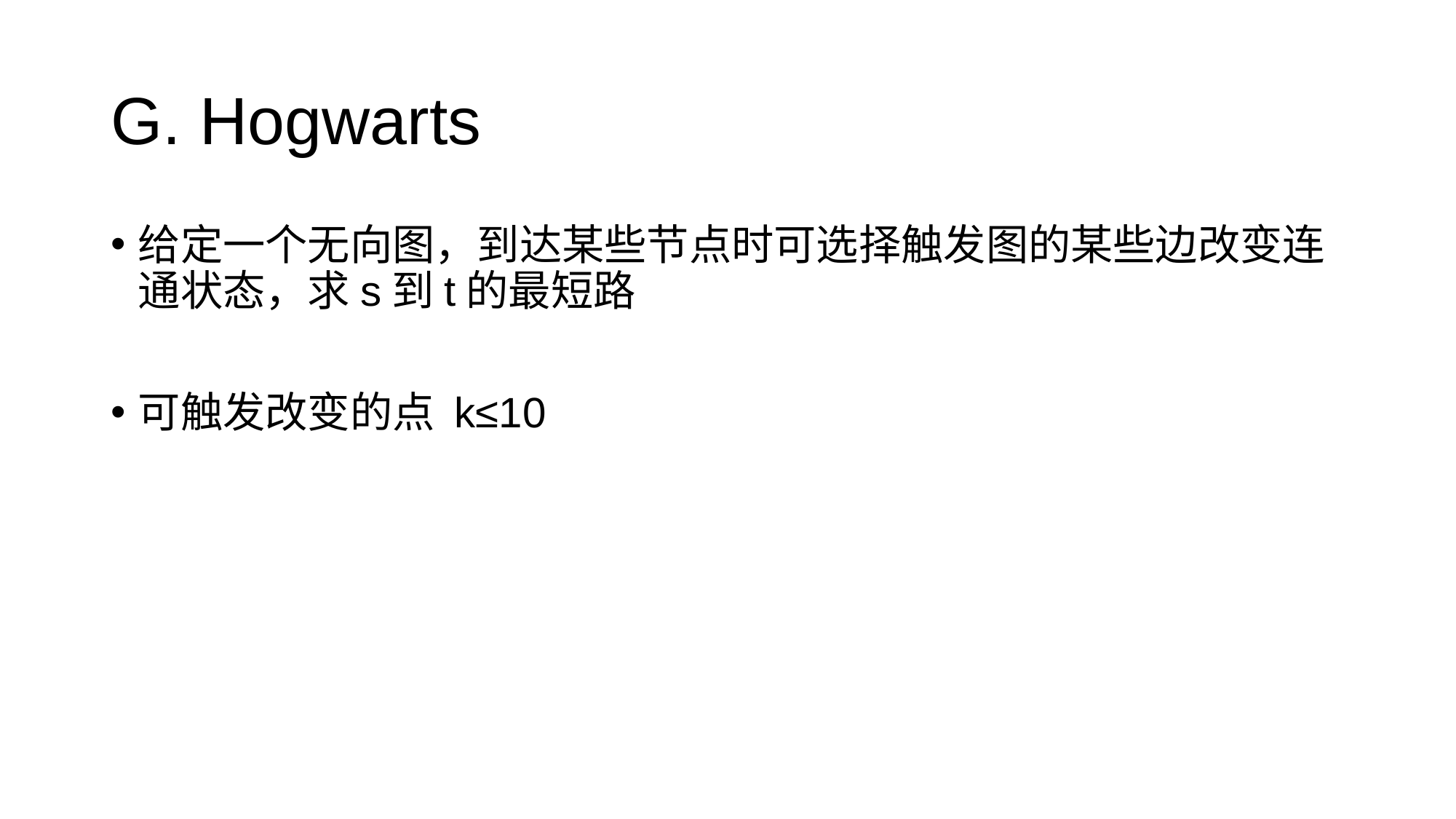

# G. Hogwarts
给定一个无向图，到达某些节点时可选择触发图的某些边改变连通状态，求s到t的最短路

可触发改变的点 k≤10